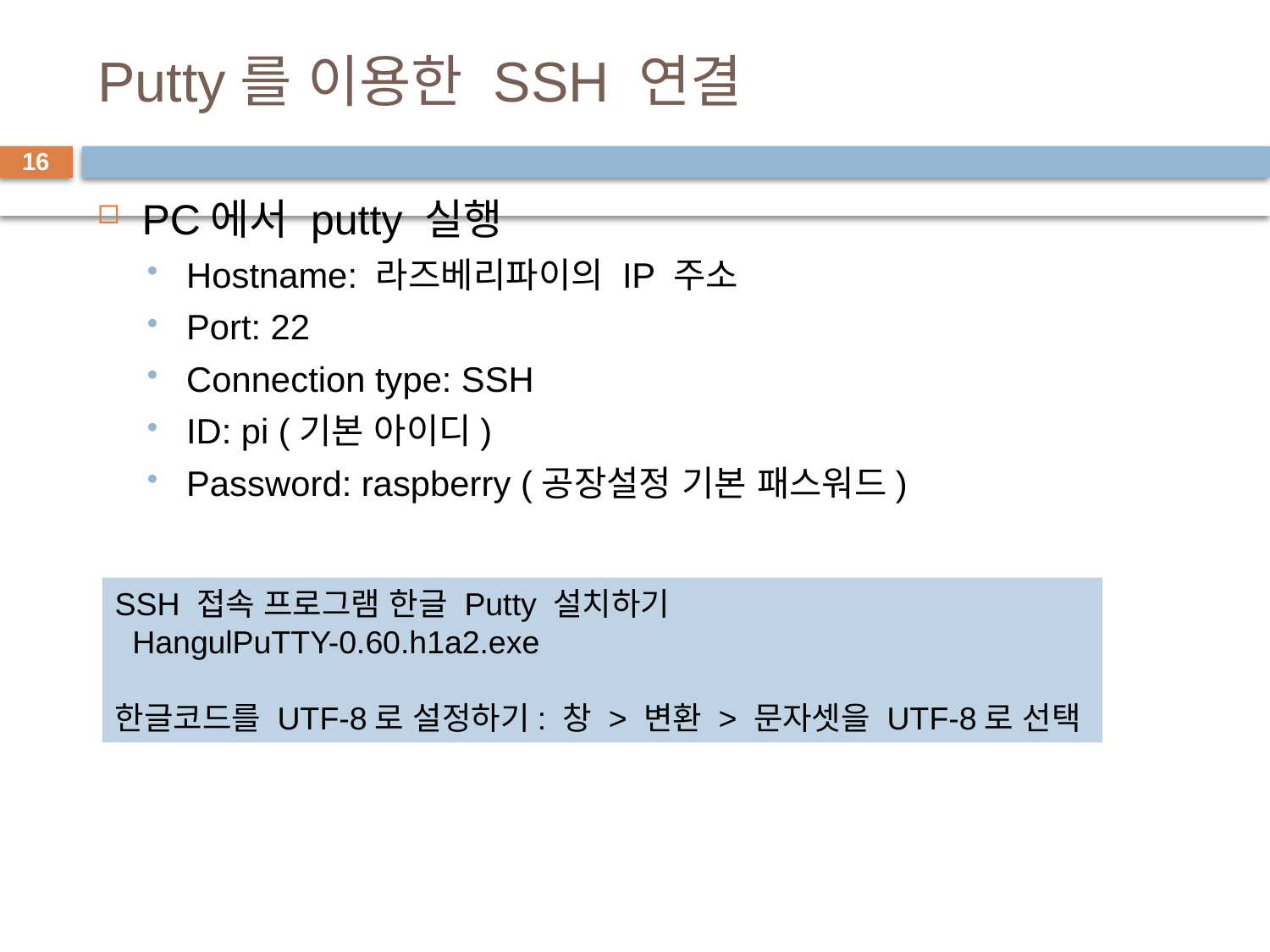

# Putty를 이용한 SSH 연결
16
PC에서 putty 실행
Hostname: 라즈베리파이의 IP 주소
Port: 22
Connection type: SSH
ID: pi (기본 아이디)
Password: raspberry (공장설정 기본 패스워드)
SSH 접속 프로그램 한글 Putty 설치하기
  HangulPuTTY-0.60.h1a2.exe
한글코드를 UTF-8로 설정하기: 창 > 변환 > 문자셋을 UTF-8로 선택